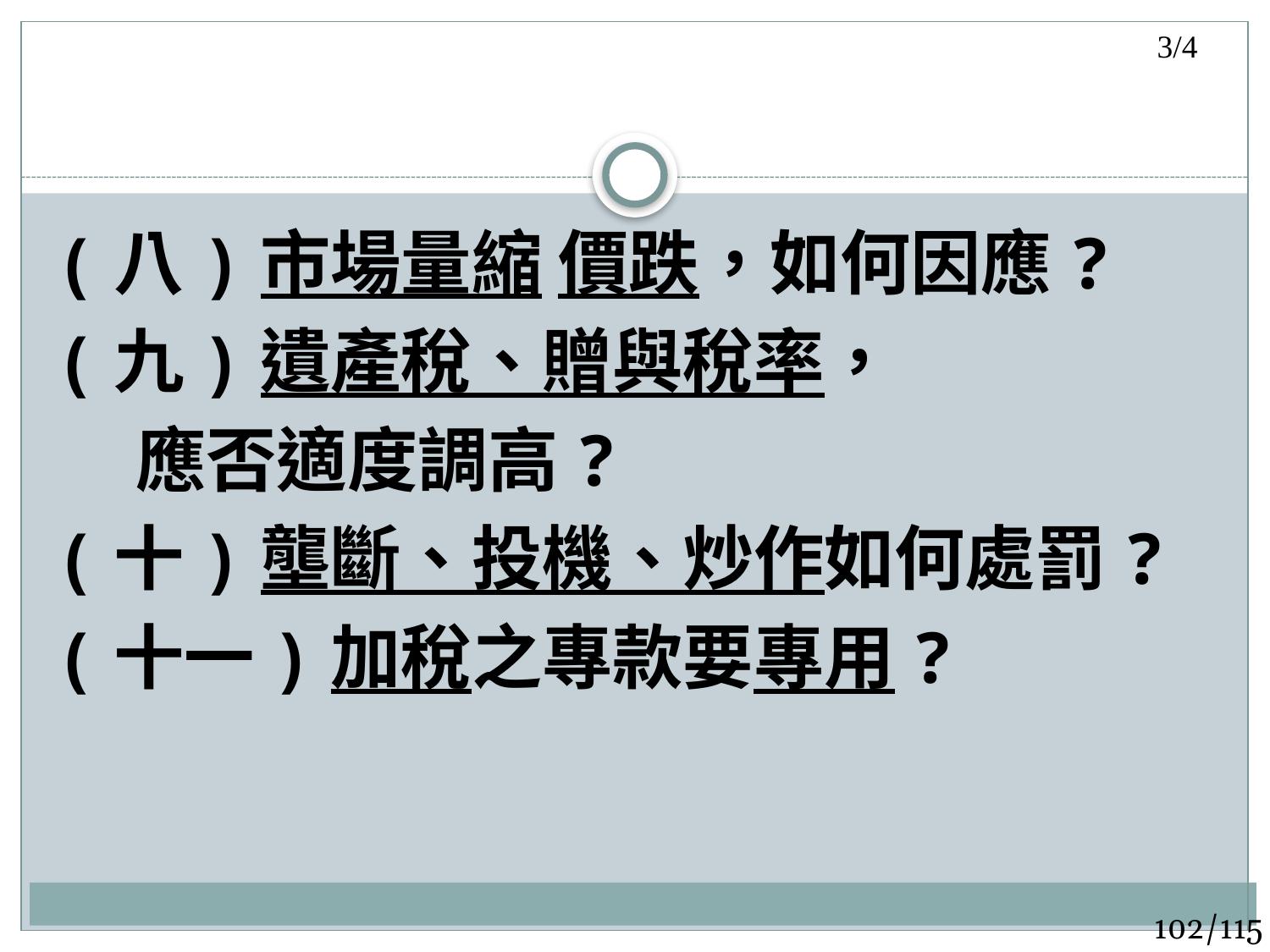

3/4
#

(八)市場量縮 價跌，如何因應?
(九)遺產稅、贈與稅率，
    應否適度調高?
(十)壟斷、投機、炒作如何處罰?
(十一)加稅之專款要專用?